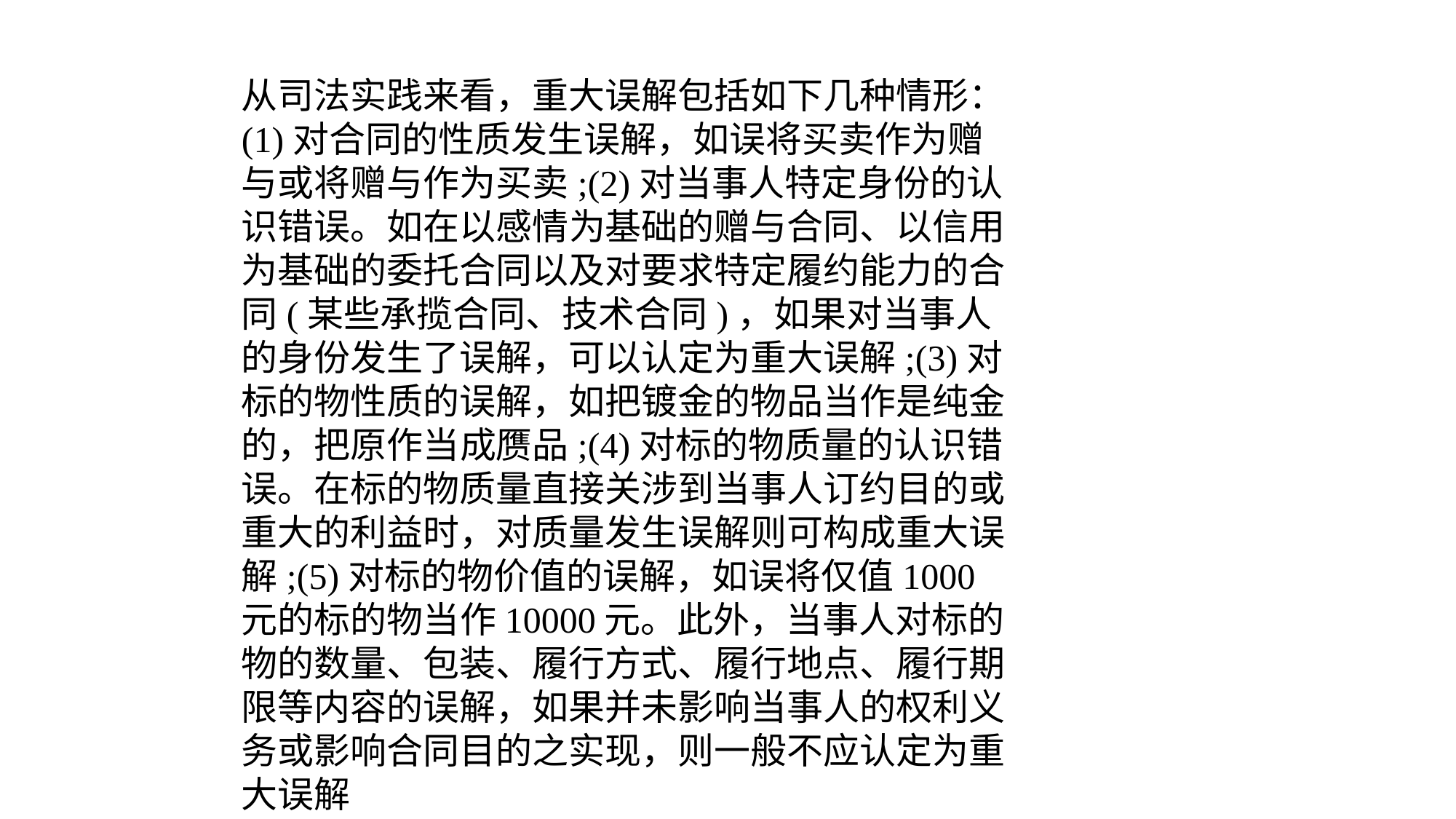

从司法实践来看，重大误解包括如下几种情形：(1)对合同的性质发生误解，如误将买卖作为赠与或将赠与作为买卖;(2)对当事人特定身份的认识错误。如在以感情为基础的赠与合同、以信用为基础的委托合同以及对要求特定履约能力的合同(某些承揽合同、技术合同)，如果对当事人的身份发生了误解，可以认定为重大误解;(3)对标的物性质的误解，如把镀金的物品当作是纯金的，把原作当成赝品;(4)对标的物质量的认识错误。在标的物质量直接关涉到当事人订约目的或重大的利益时，对质量发生误解则可构成重大误解;(5)对标的物价值的误解，如误将仅值1000元的标的物当作10000元。此外，当事人对标的物的数量、包装、履行方式、履行地点、履行期限等内容的误解，如果并未影响当事人的权利义务或影响合同目的之实现，则一般不应认定为重大误解